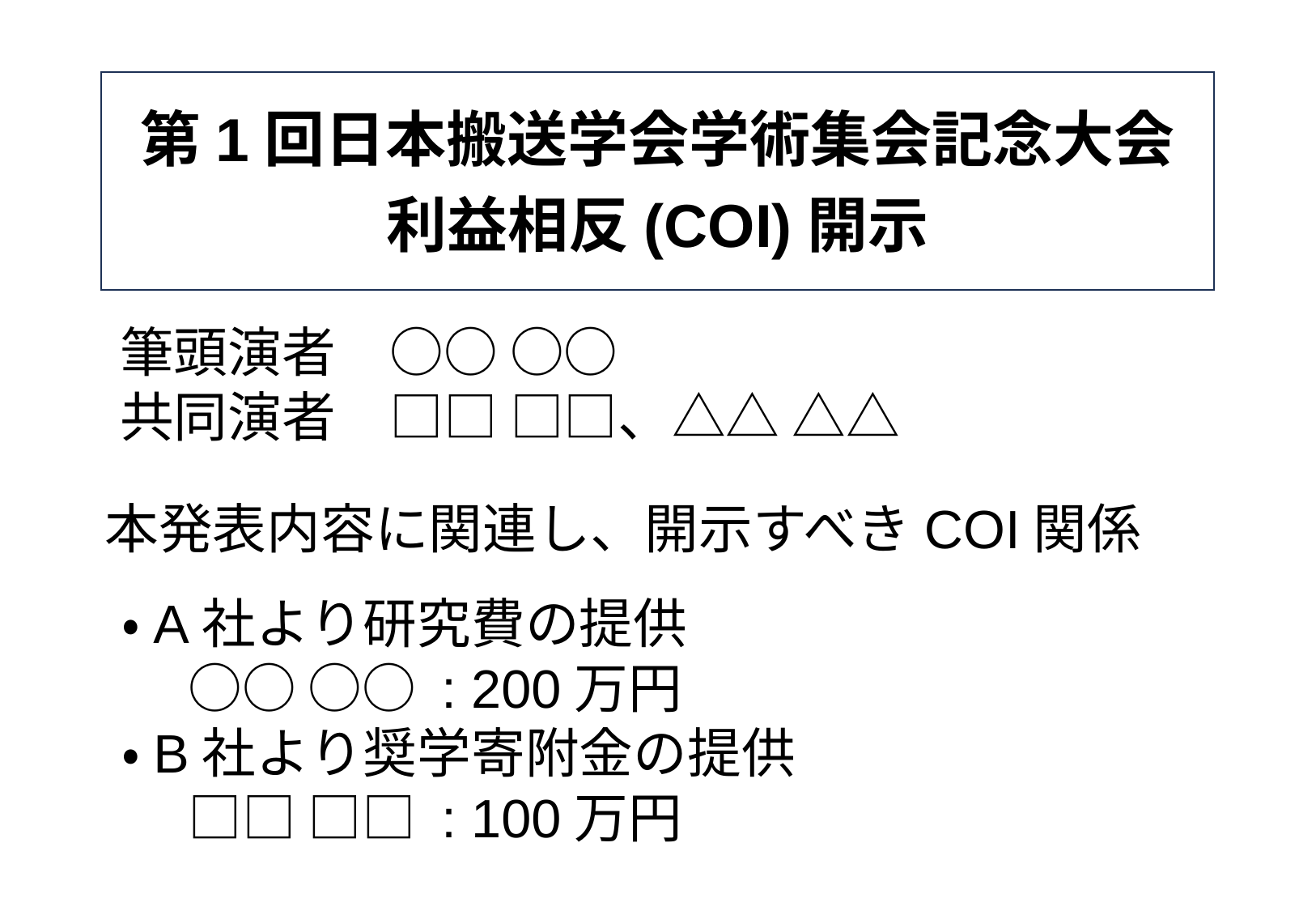

第1回日本搬送学会学術集会記念大会
利益相反(COI)開示
筆頭演者　○○ ○○
共同演者　□□ □□、△△ △△
本発表内容に関連し、開示すべきCOI関係
・A社より研究費の提供
　 ○○ ○○ : 200万円
・B社より奨学寄附金の提供
　 □□ □□ : 100万円